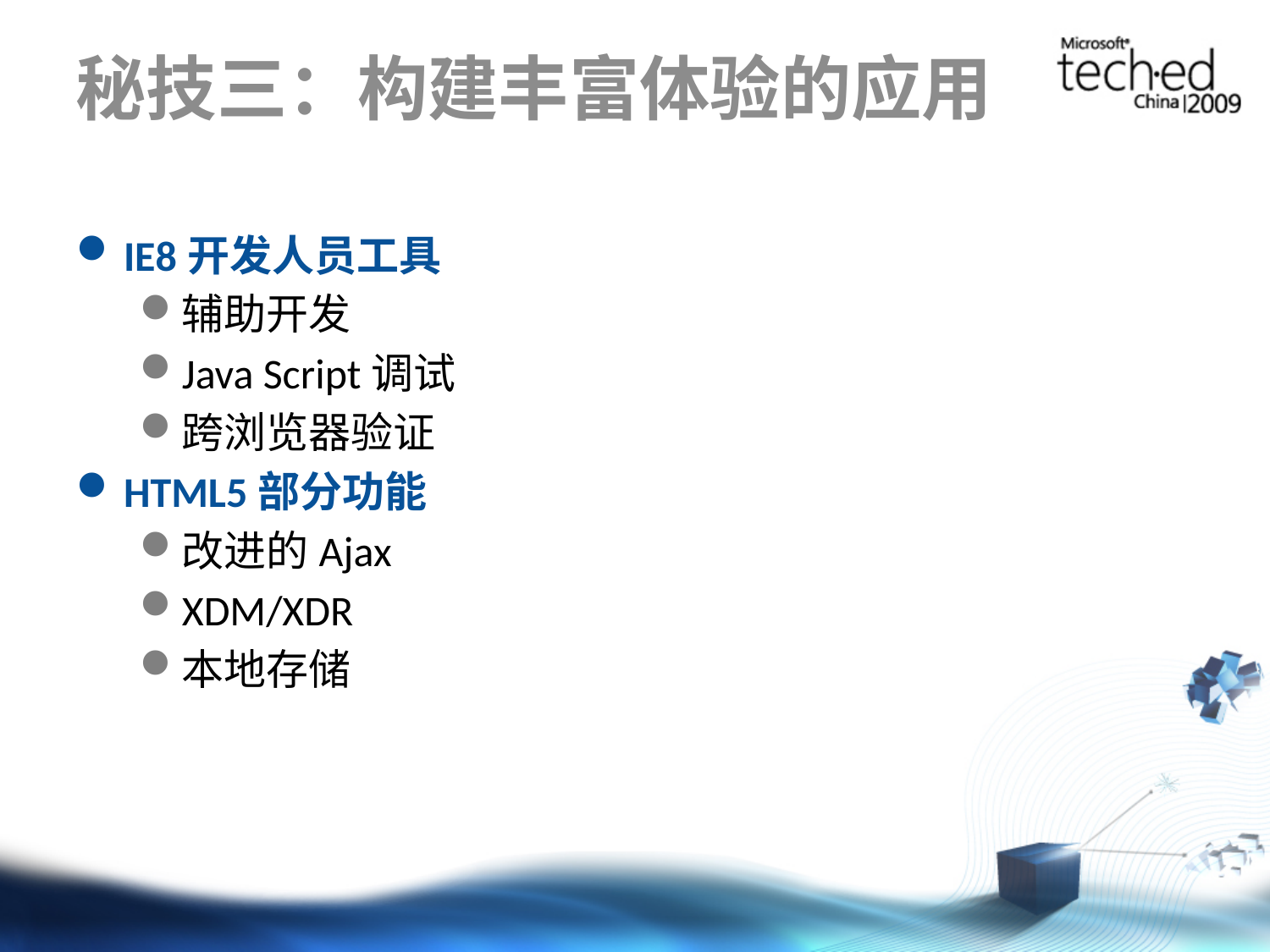

# 秘技三：构建丰富体验的应用
IE8开发人员工具
辅助开发
Java Script调试
跨浏览器验证
HTML5部分功能
改进的Ajax
XDM/XDR
本地存储